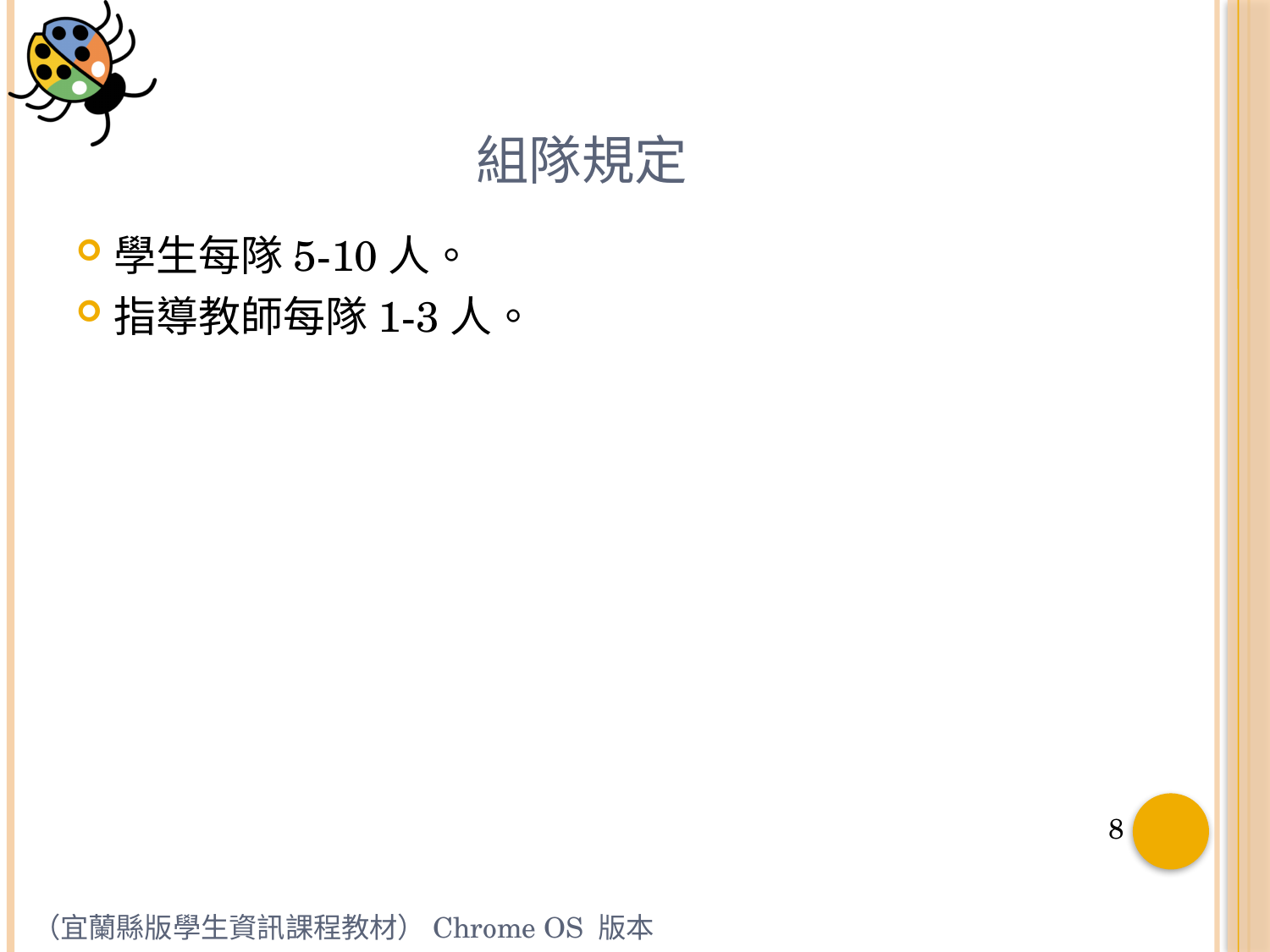

# 組隊規定
學生每隊5-10人。
指導教師每隊1-3人。

（宜蘭縣版學生資訊課程教材）Chrome OS 版本